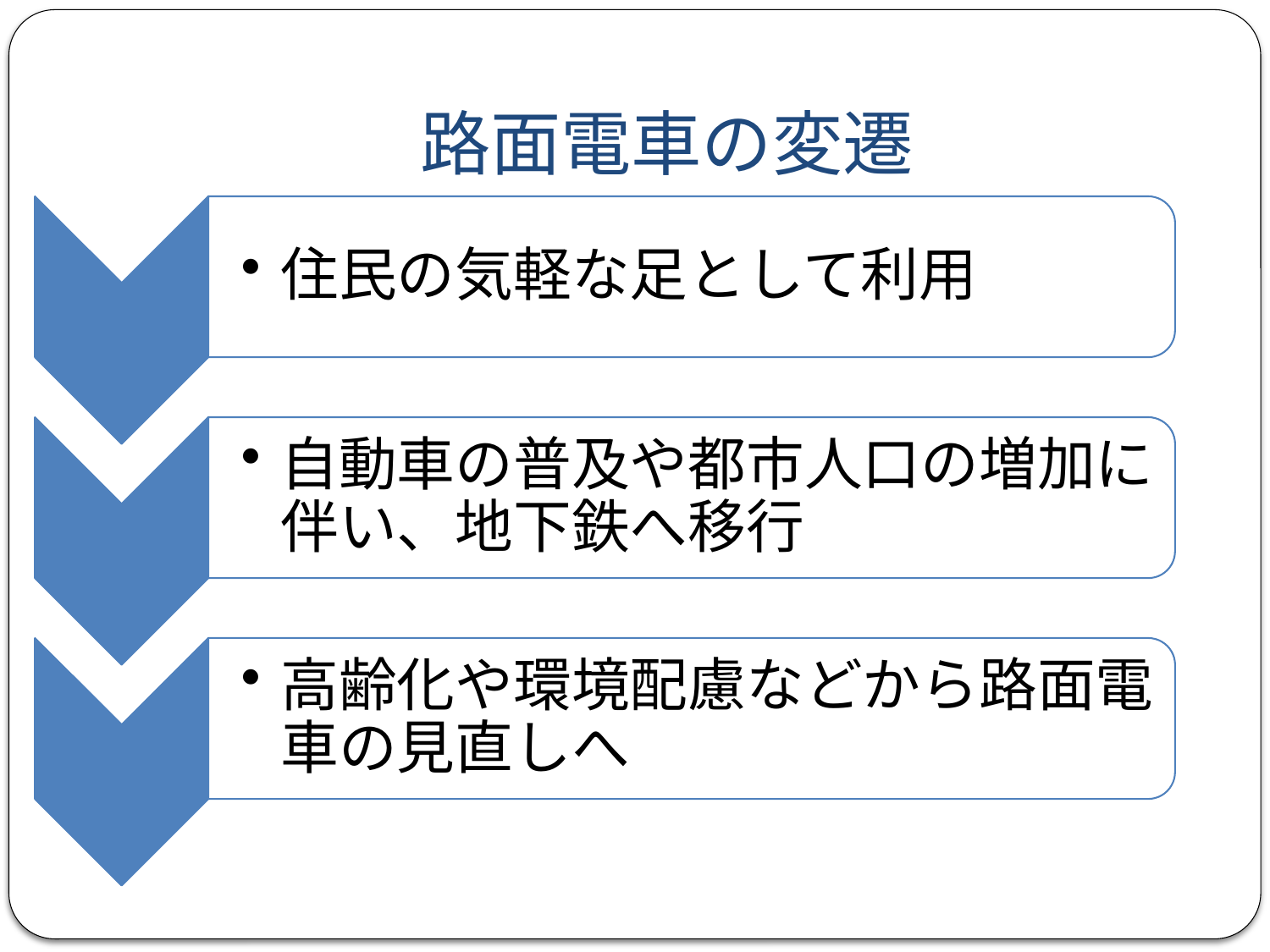

# 路面電車の変遷

住民の気軽な足として利用

自動車の普及や都市人口の増加に伴い、地下鉄へ移行

高齢化や環境配慮などから路面電車の見直しへ